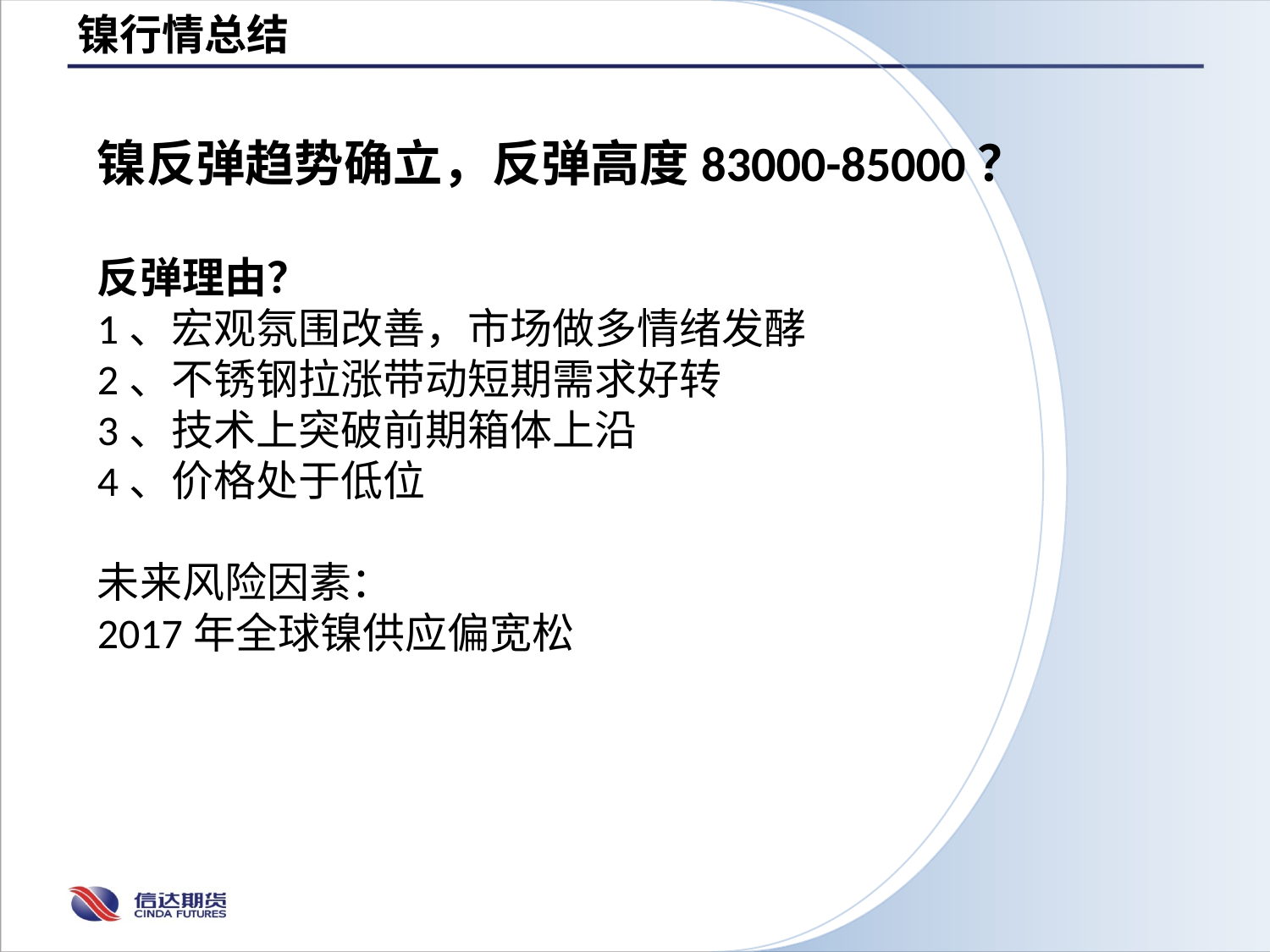

镍行情总结
镍反弹趋势确立，反弹高度83000-85000？

反弹理由？
1、宏观氛围改善，市场做多情绪发酵
2、不锈钢拉涨带动短期需求好转
3、技术上突破前期箱体上沿
4、价格处于低位

未来风险因素：
2017年全球镍供应偏宽松